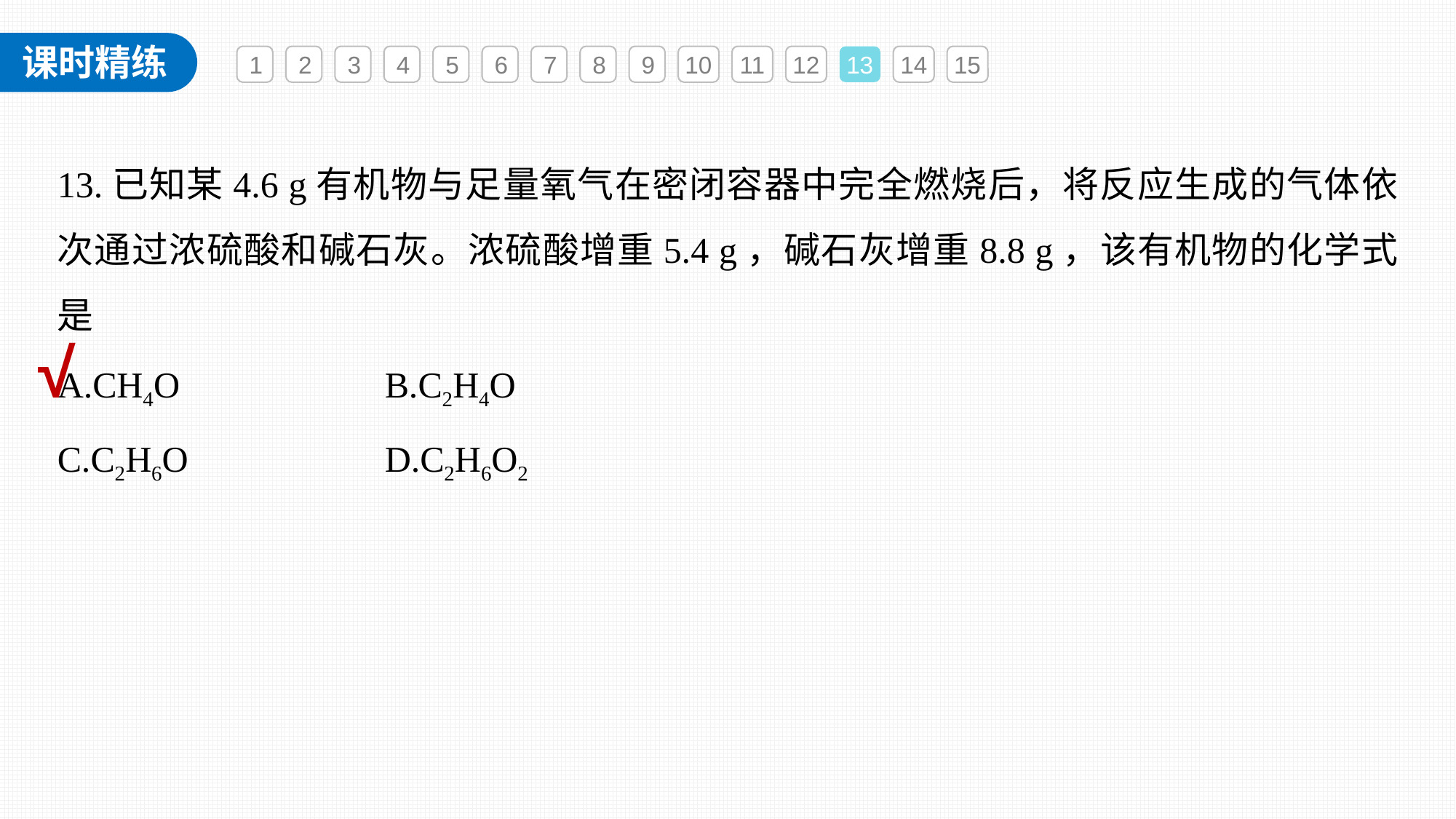

1
2
3
4
5
6
7
8
9
10
11
12
13
14
15
13.已知某4.6 g有机物与足量氧气在密闭容器中完全燃烧后，将反应生成的气体依次通过浓硫酸和碱石灰。浓硫酸增重5.4 g，碱石灰增重8.8 g，该有机物的化学式是
A.CH4O  		B.C2H4O
C.C2H6O  		D.C2H6O2
√